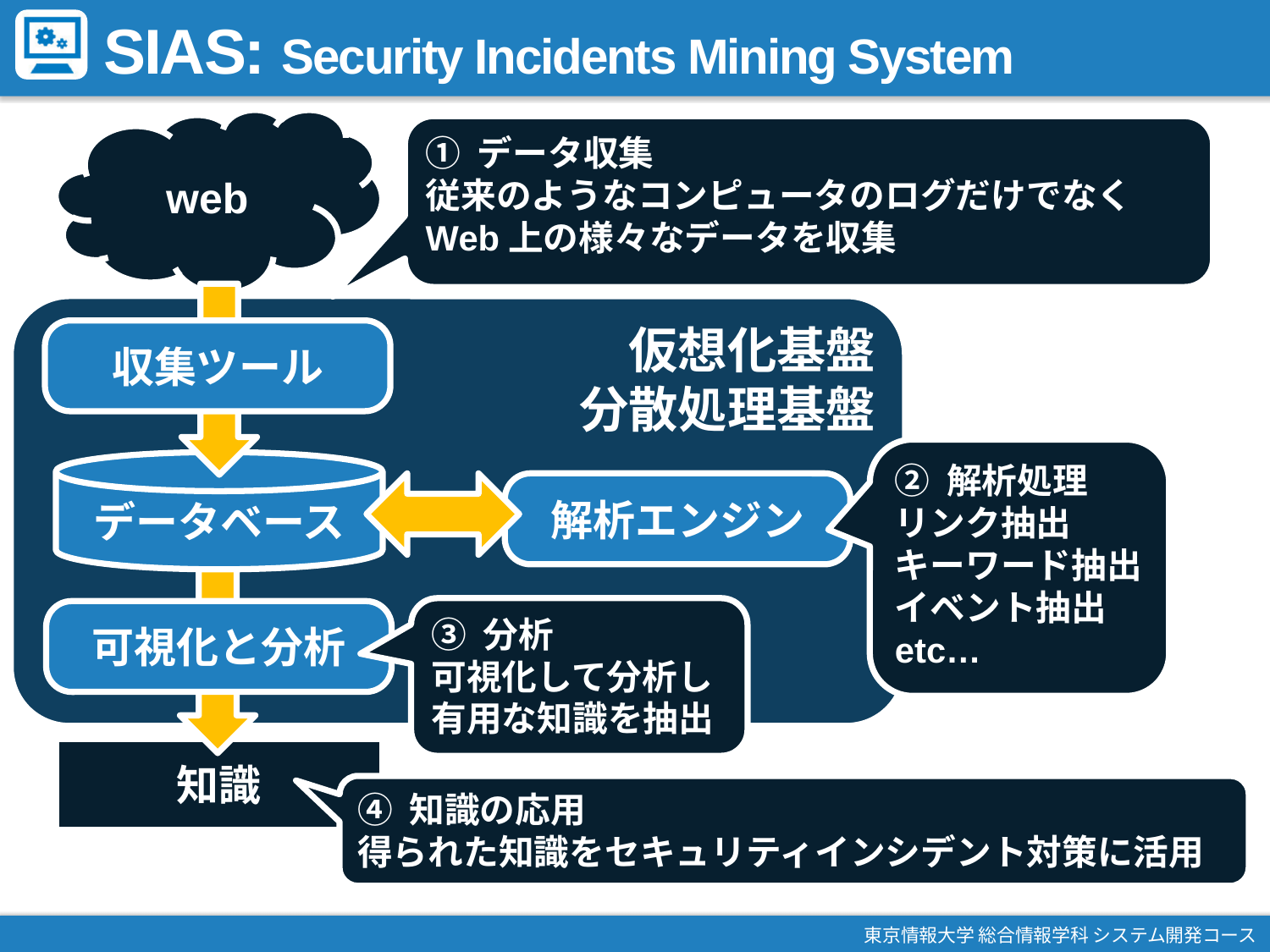

# SIAS: Security Incidents Mining System
web
① データ収集
従来のようなコンピュータのログだけでなくWeb上の様々なデータを収集
仮想化基盤
分散処理基盤
収集ツール

② 解析処理
リンク抽出
キーワード抽出
イベント抽出
etc…
データベース

解析エンジン
③ 分析
可視化して分析し有用な知識を抽出
可視化と分析

知識
④ 知識の応用
得られた知識をセキュリティインシデント対策に活用